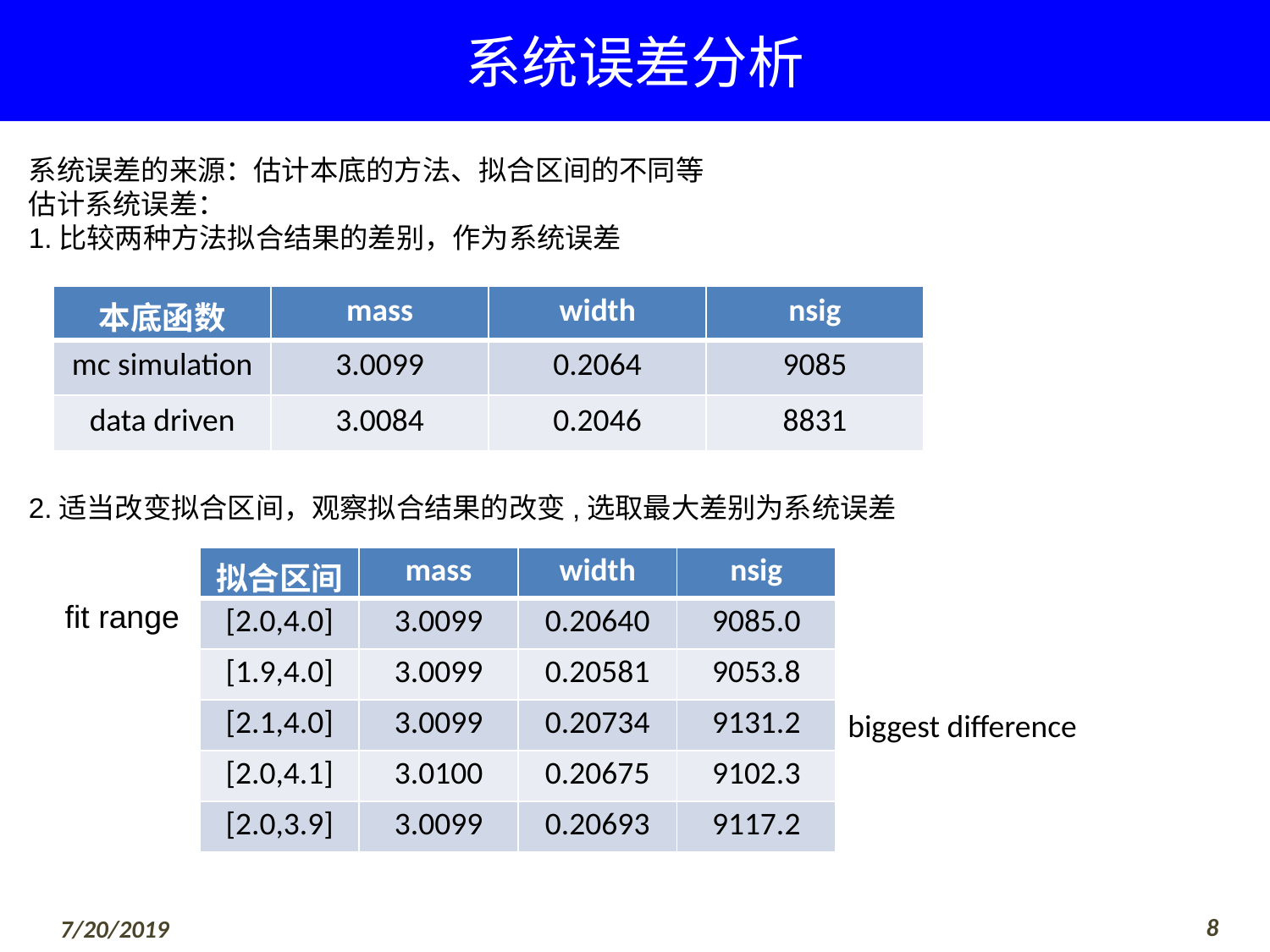

系统误差分析
系统误差的来源：估计本底的方法、拟合区间的不同等
估计系统误差：
1.比较两种方法拟合结果的差别，作为系统误差

2.适当改变拟合区间，观察拟合结果的改变,选取最大差别为系统误差
| 本底函数 | mass | width | nsig |
| --- | --- | --- | --- |
| mc simulation | 3.0099 | 0.2064 | 9085 |
| data driven | 3.0084 | 0.2046 | 8831 |
| 拟合区间 | mass | width | nsig |
| --- | --- | --- | --- |
| [2.0,4.0] | 3.0099 | 0.20640 | 9085.0 |
| [1.9,4.0] | 3.0099 | 0.20581 | 9053.8 |
| [2.1,4.0] | 3.0099 | 0.20734 | 9131.2 |
| [2.0,4.1] | 3.0100 | 0.20675 | 9102.3 |
| [2.0,3.9] | 3.0099 | 0.20693 | 9117.2 |
fit range
biggest difference
8
7/20/2019